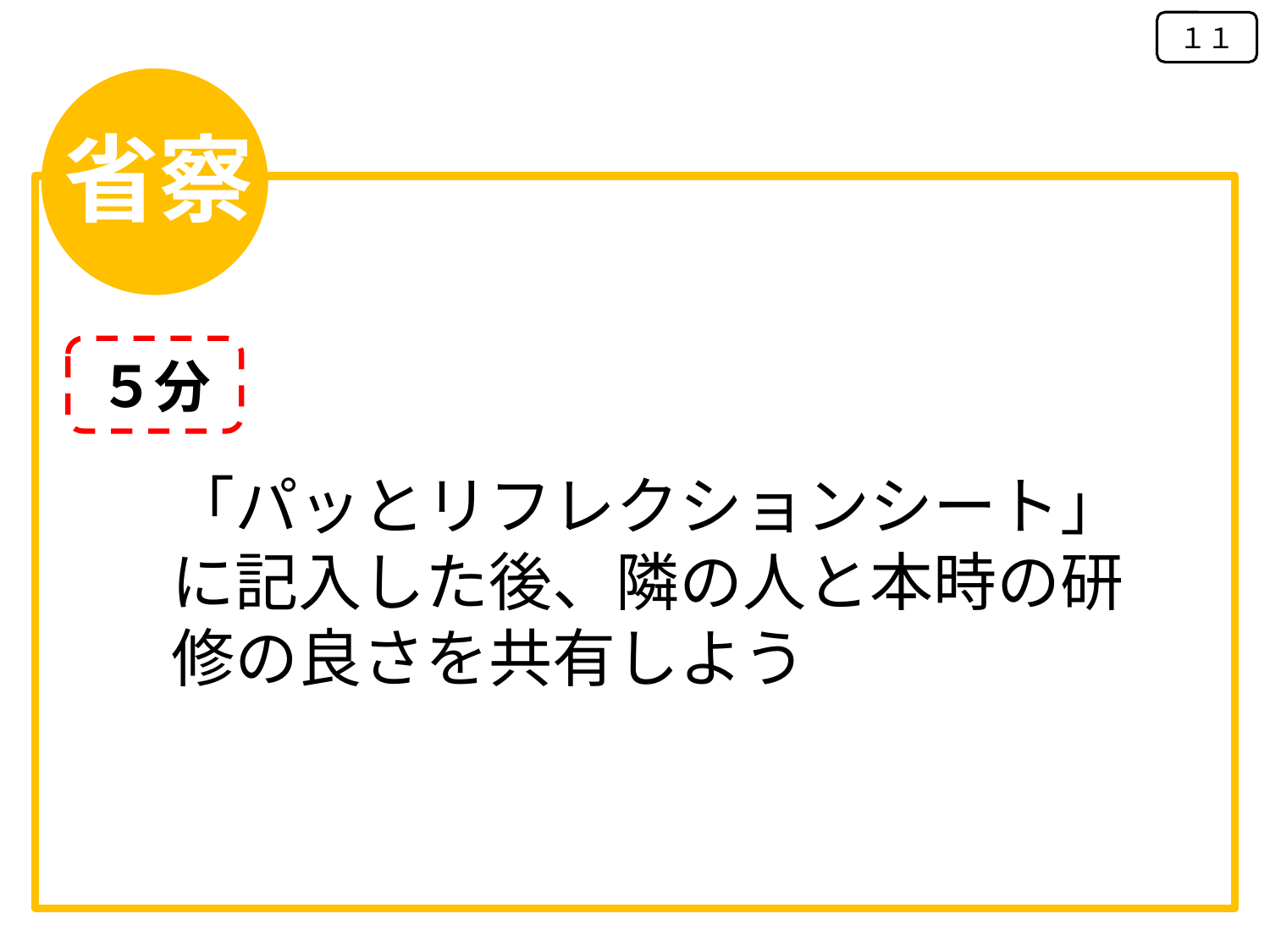

１１

省察

５分
「パッとリフレクションシート」
に記入した後、隣の人と本時の研修の良さを共有しよう